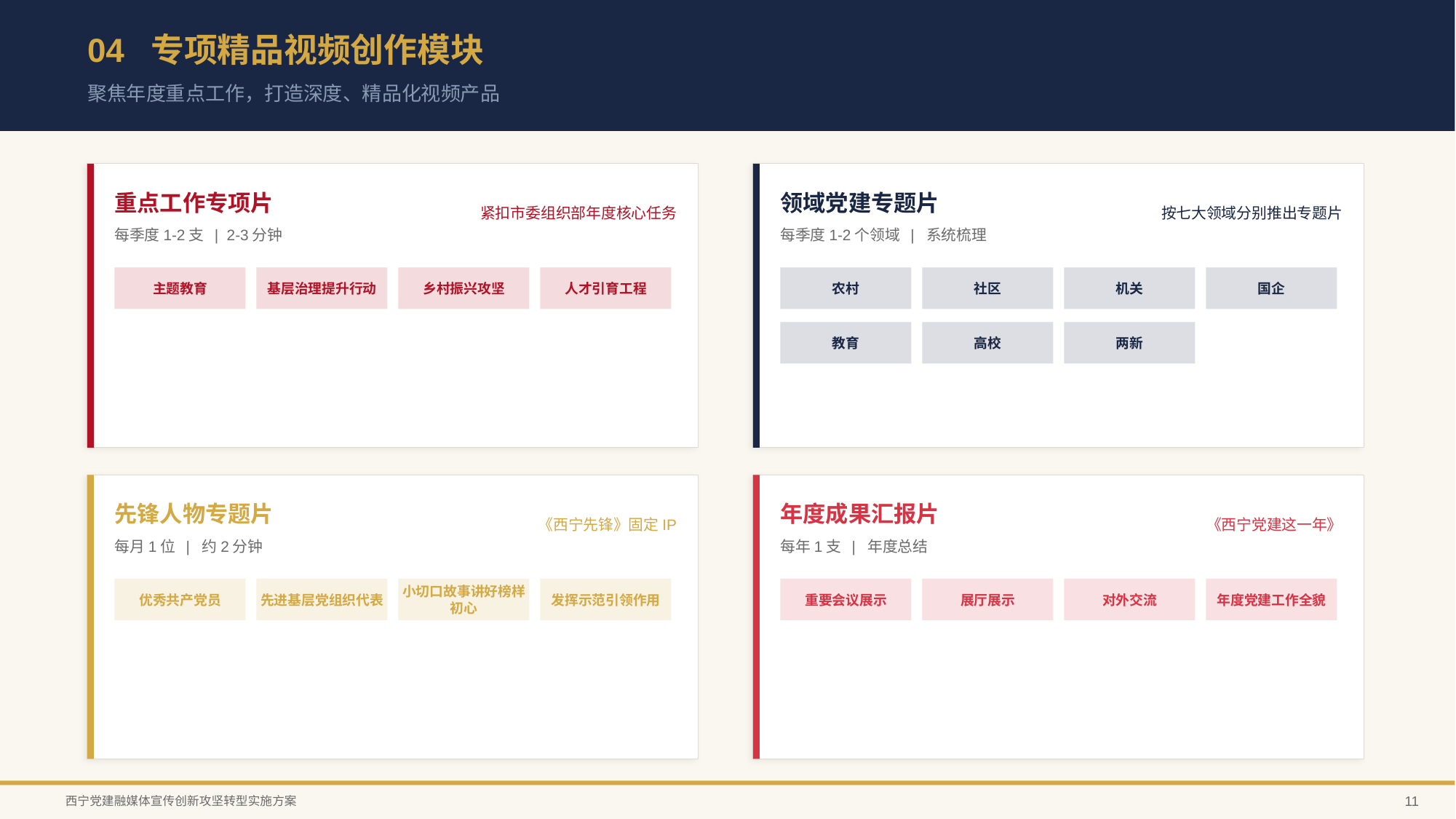

04  专项精品视频创作模块
聚焦年度重点工作，打造深度、精品化视频产品

重点工作专项片
紧扣市委组织部年度核心任务
领域党建专题片
按七大领域分别推出专题片
每季度1-2支  |  2-3分钟
每季度1-2个领域  |  系统梳理

主题教育

基层治理提升行动

乡村振兴攻坚

人才引育工程

农村

社区

机关

国企

教育

高校

两新

先锋人物专题片
《西宁先锋》固定IP
年度成果汇报片
《西宁党建这一年》
每月1位  |  约2分钟
每年1支  |  年度总结

优秀共产党员

先进基层党组织代表

小切口故事讲好榜样初心

发挥示范引领作用

重要会议展示

展厅展示

对外交流

年度党建工作全貌

西宁党建融媒体宣传创新攻坚转型实施方案
11